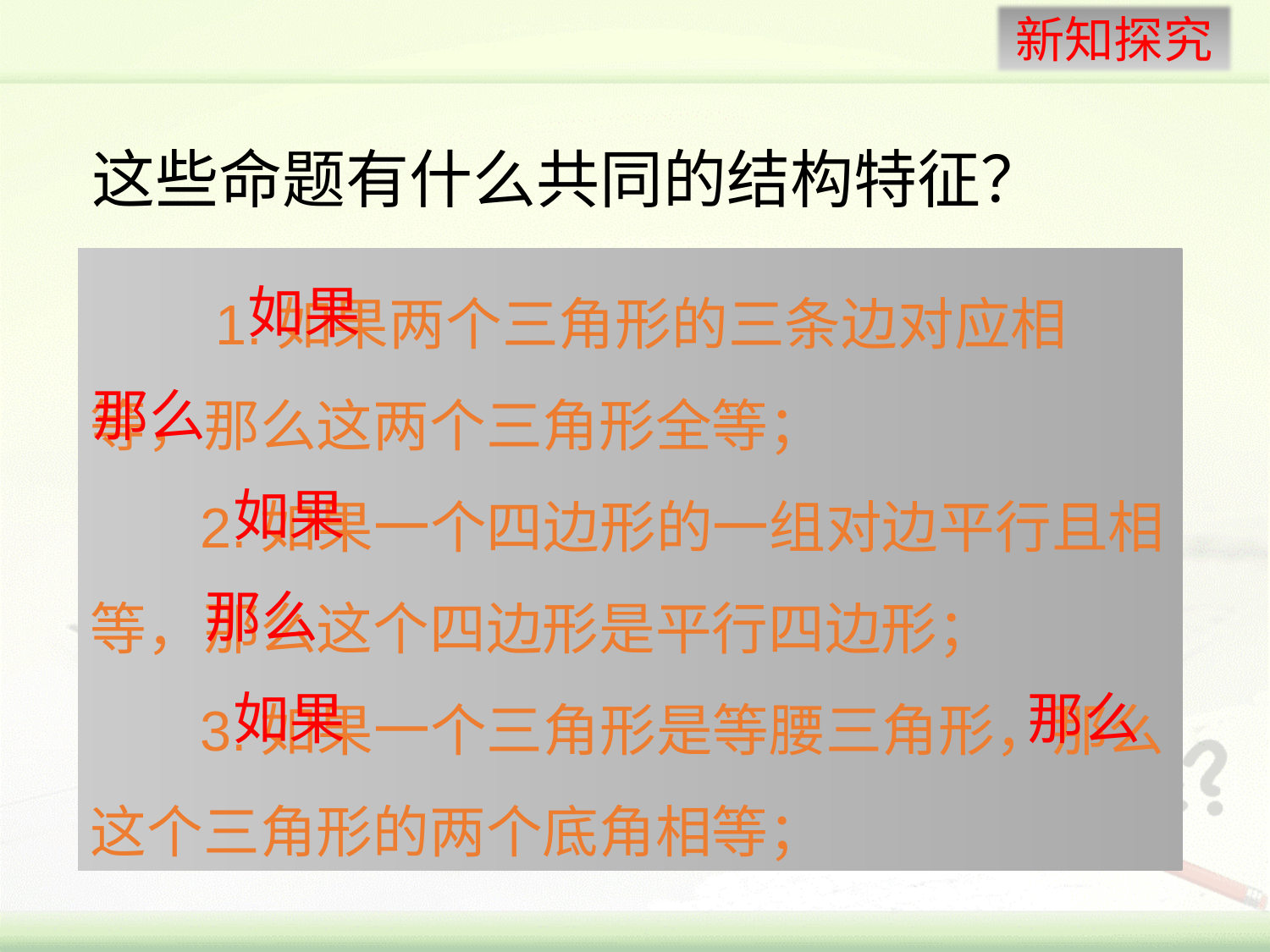

这些命题有什么共同的结构特征？
        1.如果两个三角形的三条边对应相等，那么这两个三角形全等；
       2.如果一个四边形的一组对边平行且相等，那么这个四边形是平行四边形；
       3.如果一个三角形是等腰三角形，那么这个三角形的两个底角相等；
如果
那么
如果
那么
如果
那么